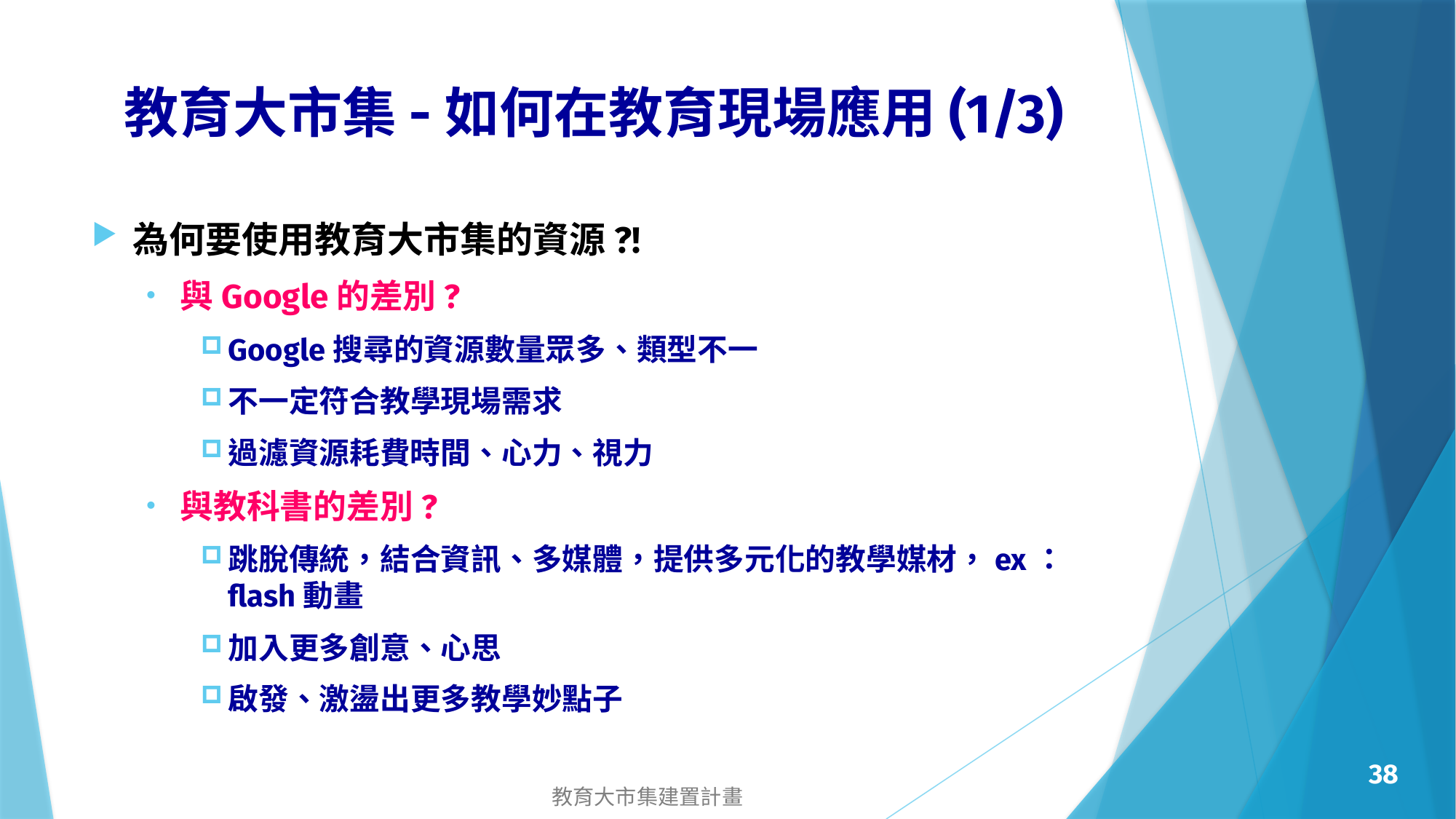

# 教育大市集-如何在教育現場應用(1/3)
為何要使用教育大市集的資源?!
與Google的差別?
Google搜尋的資源數量眾多、類型不一
不一定符合教學現場需求
過濾資源耗費時間、心力、視力
與教科書的差別?
跳脫傳統，結合資訊、多媒體，提供多元化的教學媒材，ex：flash動畫
加入更多創意、心思
啟發、激盪出更多教學妙點子
38
教育大市集建置計畫